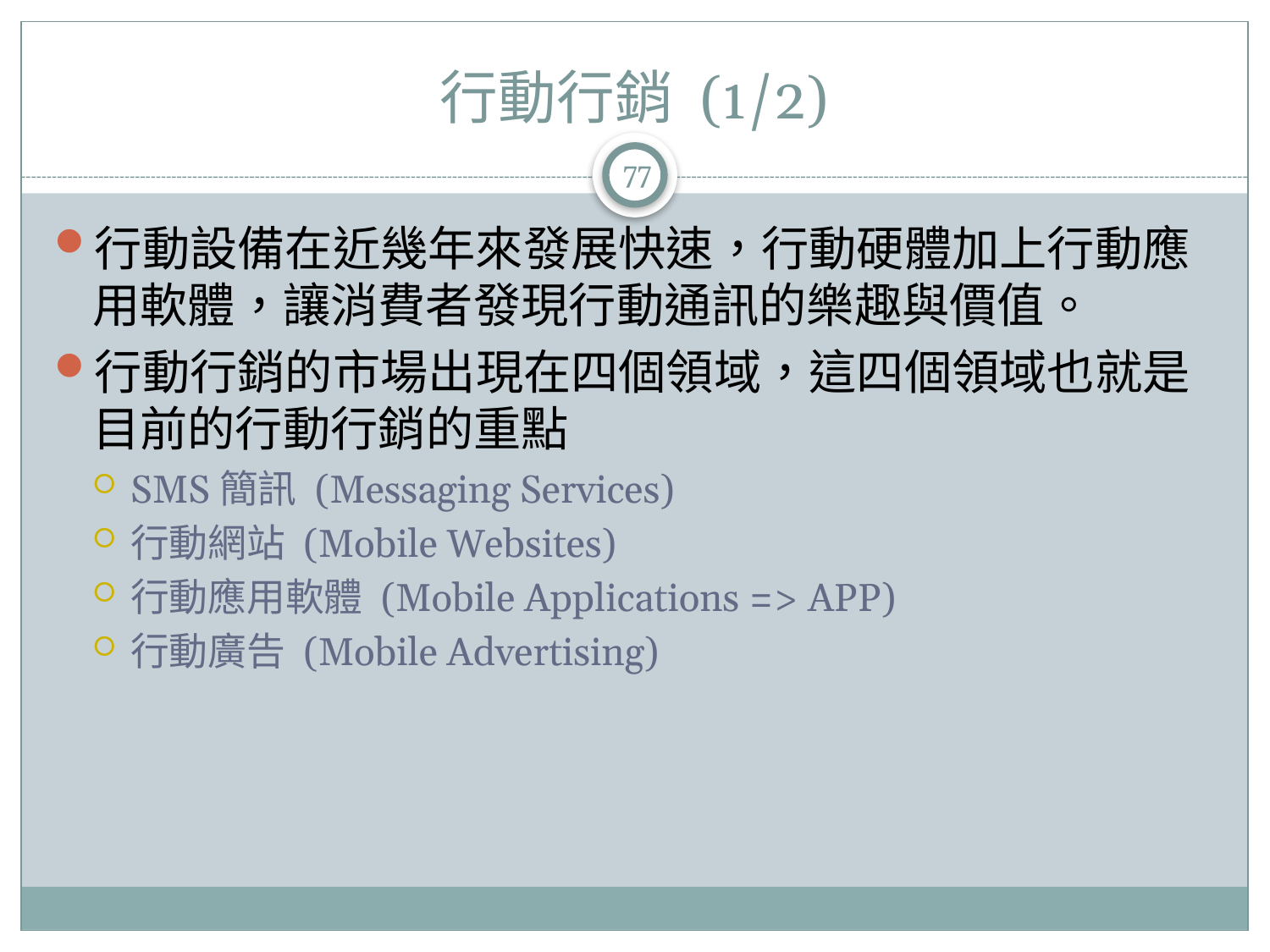

# 行動行銷 (1/2)
77
行動設備在近幾年來發展快速，行動硬體加上行動應用軟體，讓消費者發現行動通訊的樂趣與價值。
行動行銷的市場出現在四個領域，這四個領域也就是目前的行動行銷的重點
SMS簡訊 (Messaging Services)
行動網站 (Mobile Websites)
行動應用軟體 (Mobile Applications => APP)
行動廣告 (Mobile Advertising)